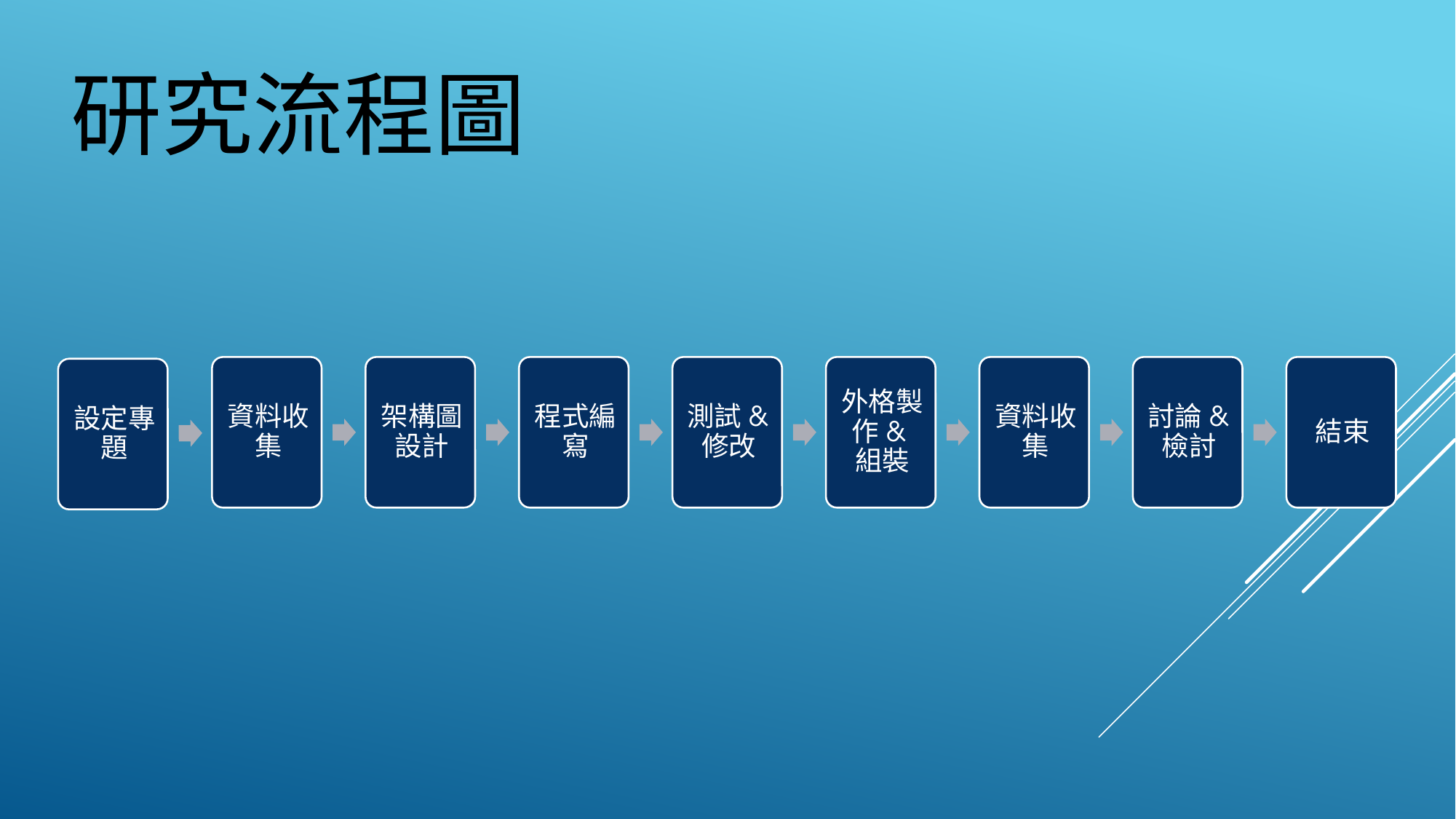

研究流程圖
設定專題

資料收集

架構圖設計

程式編寫

測試&修改

外格製作&組裝

資料收集

討論&檢討

結束